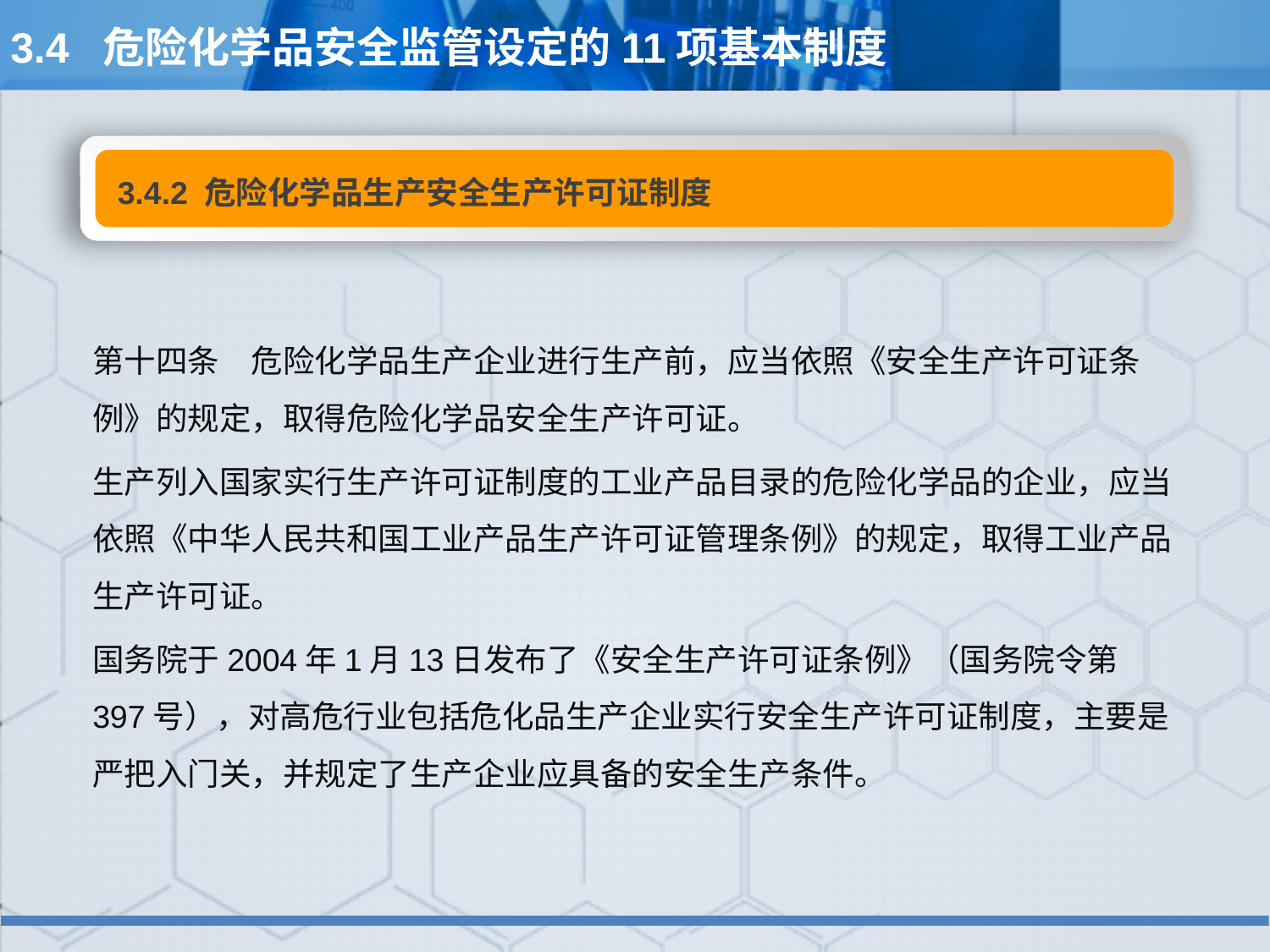

3.4  危险化学品安全监管设定的11项基本制度

3.4.2 危险化学品生产安全生产许可证制度
第十四条　危险化学品生产企业进行生产前，应当依照《安全生产许可证条例》的规定，取得危险化学品安全生产许可证。
生产列入国家实行生产许可证制度的工业产品目录的危险化学品的企业，应当依照《中华人民共和国工业产品生产许可证管理条例》的规定，取得工业产品生产许可证。
国务院于2004年1月13日发布了《安全生产许可证条例》（国务院令第397号），对高危行业包括危化品生产企业实行安全生产许可证制度，主要是严把入门关，并规定了生产企业应具备的安全生产条件。